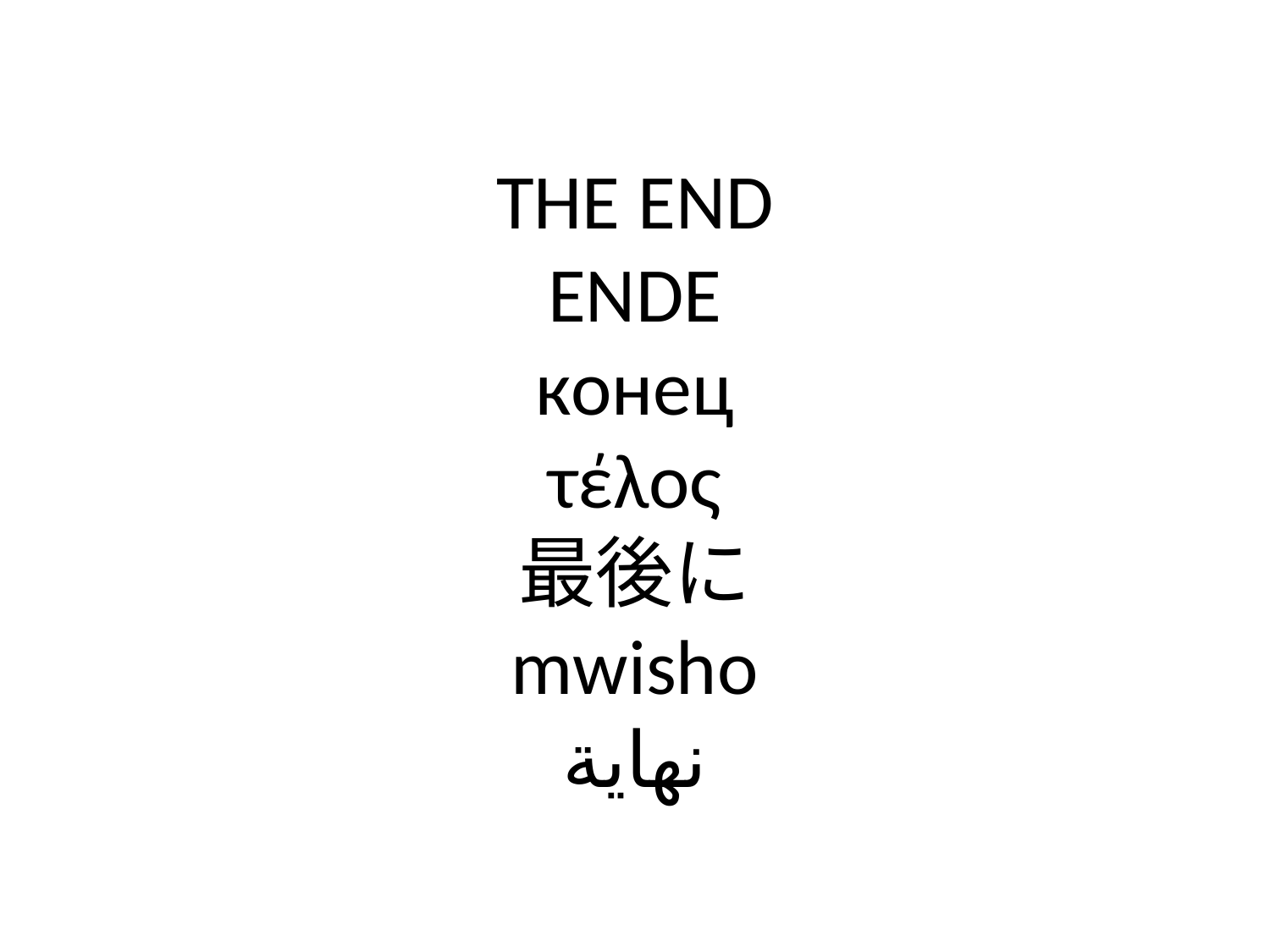

# THE END ENDE конец τέλος 最後に mwisho نهاية